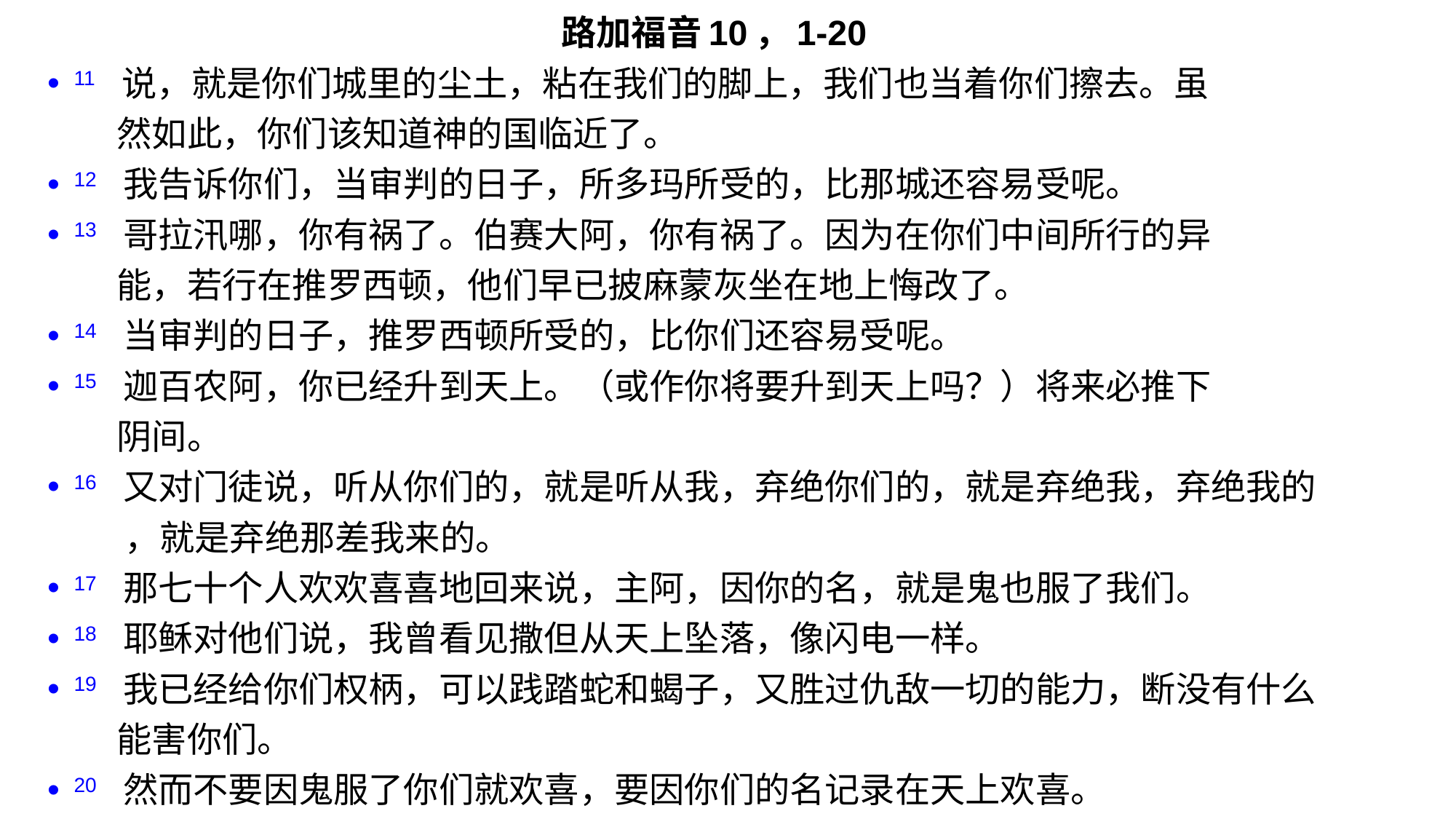

路加福音10，1-20
11    说，就是你们城里的尘土，粘在我们的脚上，我们也当着你们擦去。虽
        然如此，你们该知道神的国临近了。
12    我告诉你们，当审判的日子，所多玛所受的，比那城还容易受呢。
13    哥拉汛哪，你有祸了。伯赛大阿，你有祸了。因为在你们中间所行的异
        能，若行在推罗西顿，他们早已披麻蒙灰坐在地上悔改了。
14    当审判的日子，推罗西顿所受的，比你们还容易受呢。
15    迦百农阿，你已经升到天上。（或作你将要升到天上吗？）将来必推下
        阴间。
16    又对门徒说，听从你们的，就是听从我，弃绝你们的，就是弃绝我，弃绝我的
         ，就是弃绝那差我来的。
17    那七十个人欢欢喜喜地回来说，主阿，因你的名，就是鬼也服了我们。
18    耶稣对他们说，我曾看见撒但从天上坠落，像闪电一样。
19    我已经给你们权柄，可以践踏蛇和蝎子，又胜过仇敌一切的能力，断没有什么
        能害你们。
20    然而不要因鬼服了你们就欢喜，要因你们的名记录在天上欢喜。